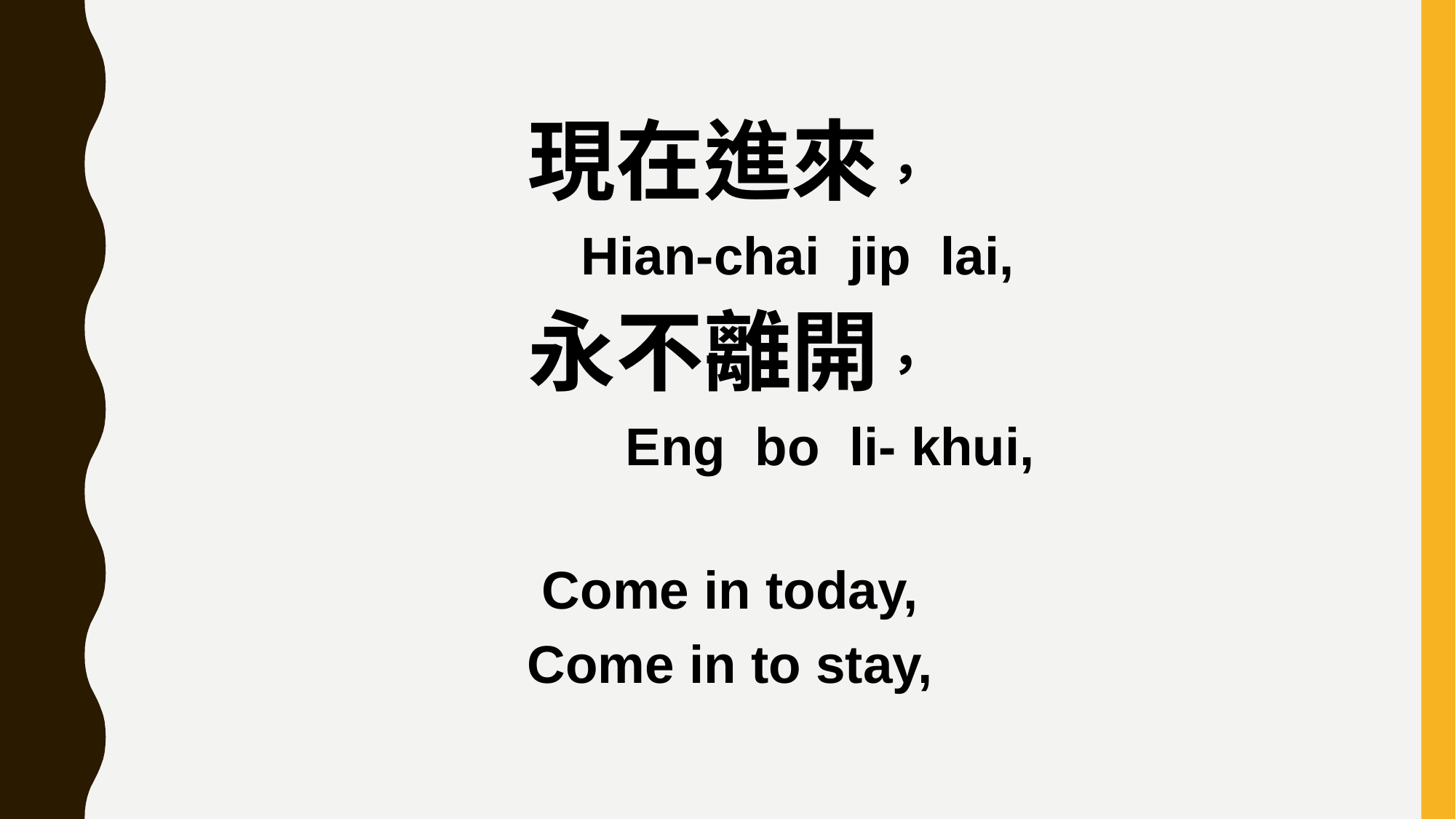

現在進來，
                          Hian-chai  jip  lai,
永不離開，
                             Eng  bo  li- khui,

Come in today,
Come in to stay,